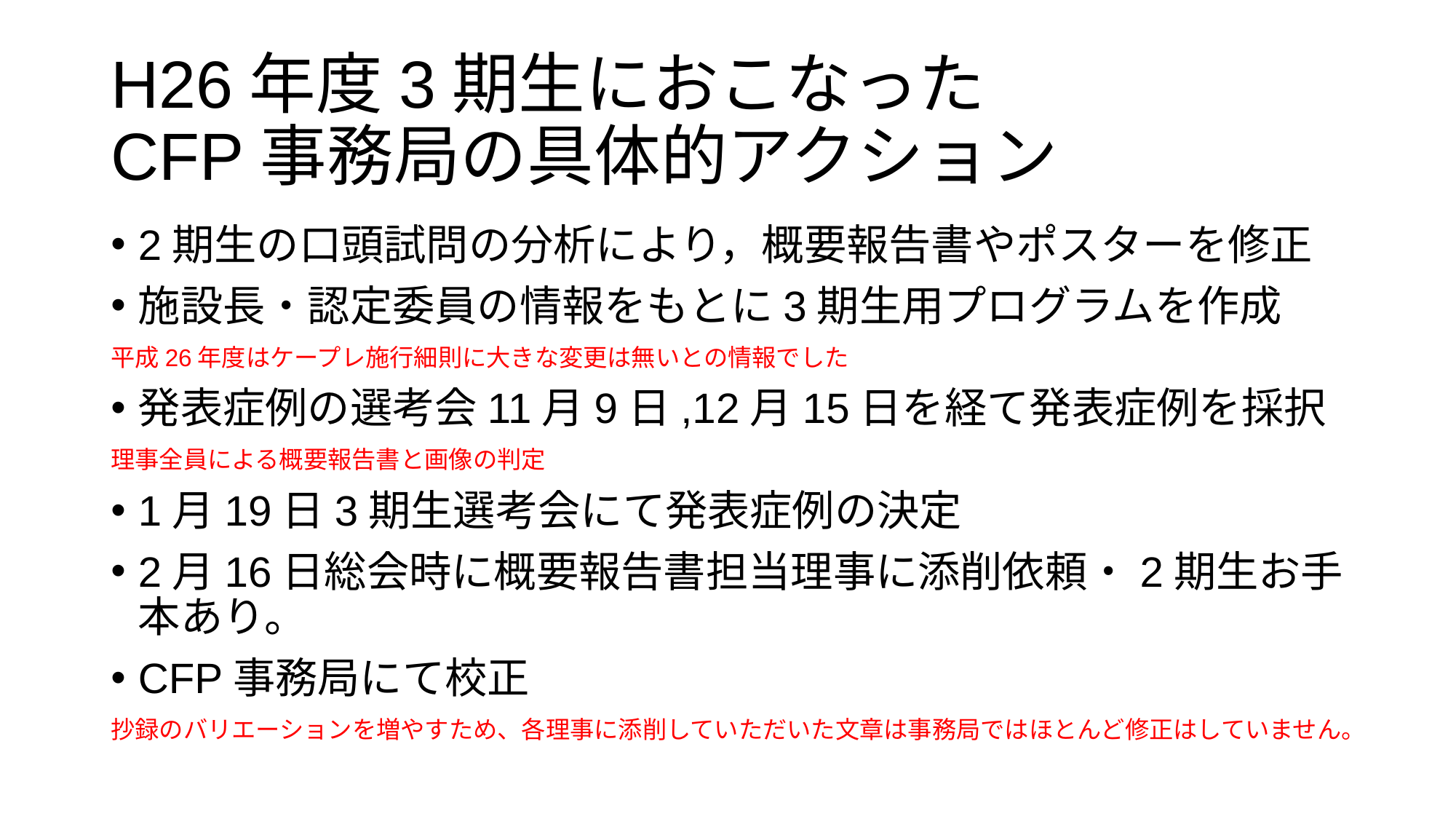

# H26年度3期生におこなった CFP事務局の具体的アクション
2期生の口頭試問の分析により，概要報告書やポスターを修正
施設長・認定委員の情報をもとに3期生用プログラムを作成
平成26年度はケープレ施行細則に大きな変更は無いとの情報でした
発表症例の選考会11月9日,12月15日を経て発表症例を採択
理事全員による概要報告書と画像の判定
1月19日3期生選考会にて発表症例の決定
2月16日総会時に概要報告書担当理事に添削依頼・2期生お手本あり。
CFP事務局にて校正
抄録のバリエーションを増やすため、各理事に添削していただいた文章は事務局ではほとんど修正はしていません。